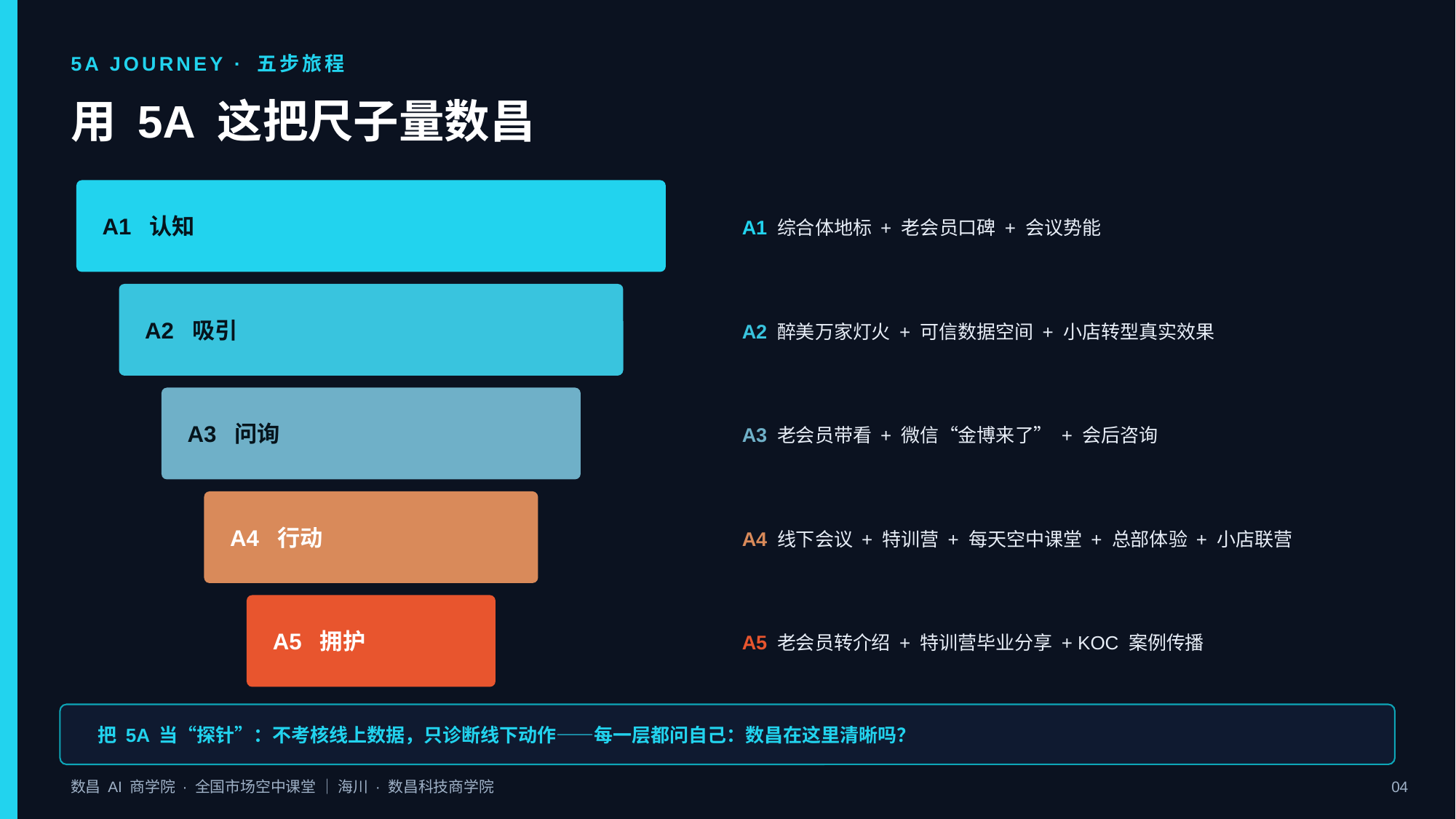

5A JOURNEY · 五步旅程
用 5A 这把尺子量数昌

A1  认知
A1 综合体地标 + 老会员口碑 + 会议势能

A2  吸引
A2 醉美万家灯火 + 可信数据空间 + 小店转型真实效果

A3  问询
A3 老会员带看 + 微信“金博来了” + 会后咨询

A4  行动
A4 线下会议 + 特训营 + 每天空中课堂 + 总部体验 + 小店联营

A5  拥护
A5 老会员转介绍 + 特训营毕业分享 + KOC 案例传播

把 5A 当“探针”：不考核线上数据，只诊断线下动作——每一层都问自己：数昌在这里清晰吗？
数昌 AI 商学院 · 全国市场空中课堂 ｜ 海川 · 数昌科技商学院
04